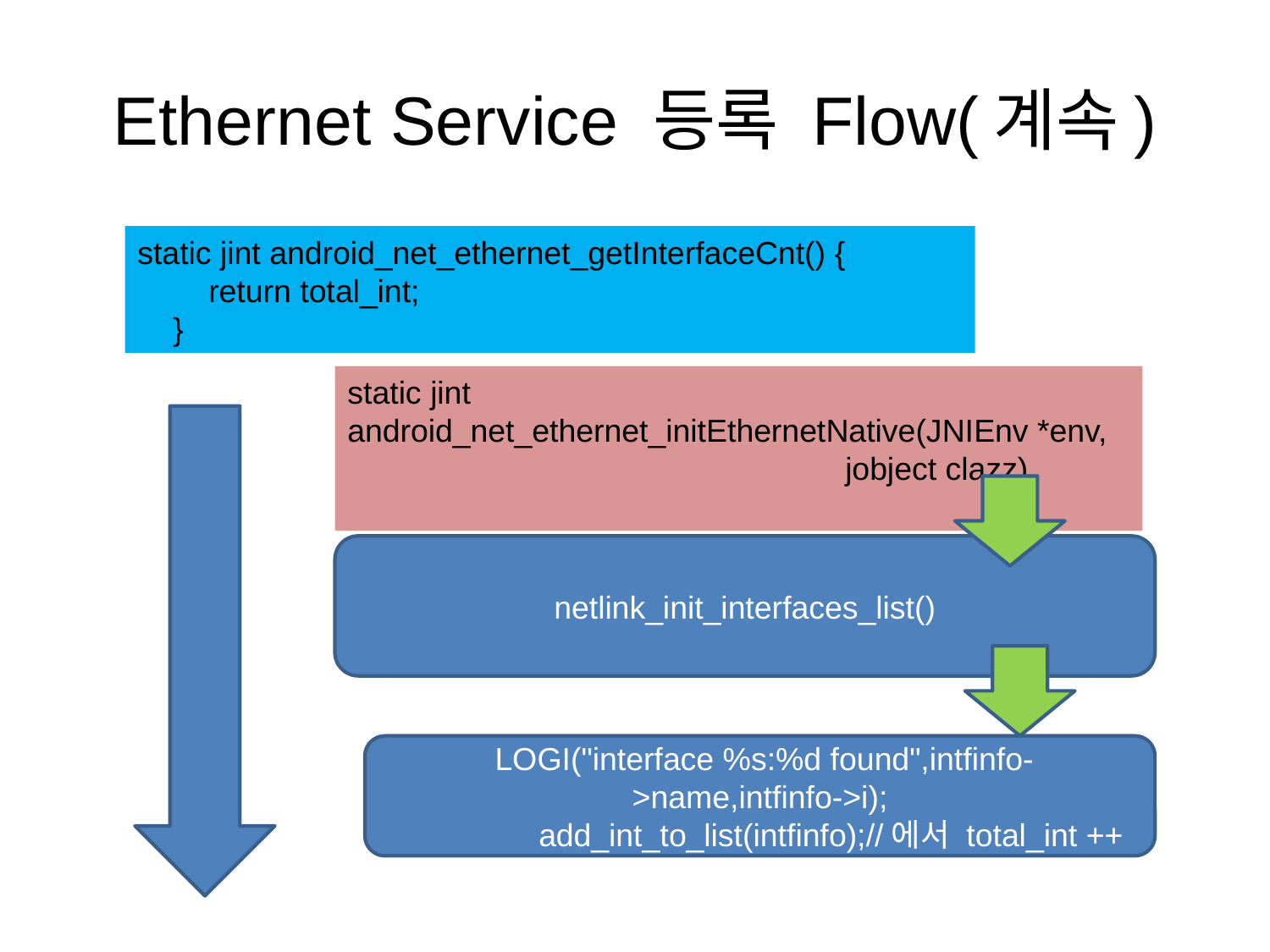

# Ethernet Service 등록 Flow(계속)
static jint android_net_ethernet_getInterfaceCnt() {
        return total_int;
    }
static jint android_net_ethernet_initEthernetNative(JNIEnv *env,
                                                        jobject clazz)

netlink_init_interfaces_list()

 LOGI("interface %s:%d found",intfinfo->name,intfinfo->i);
                add_int_to_list(intfinfo);//에서 total_int ++